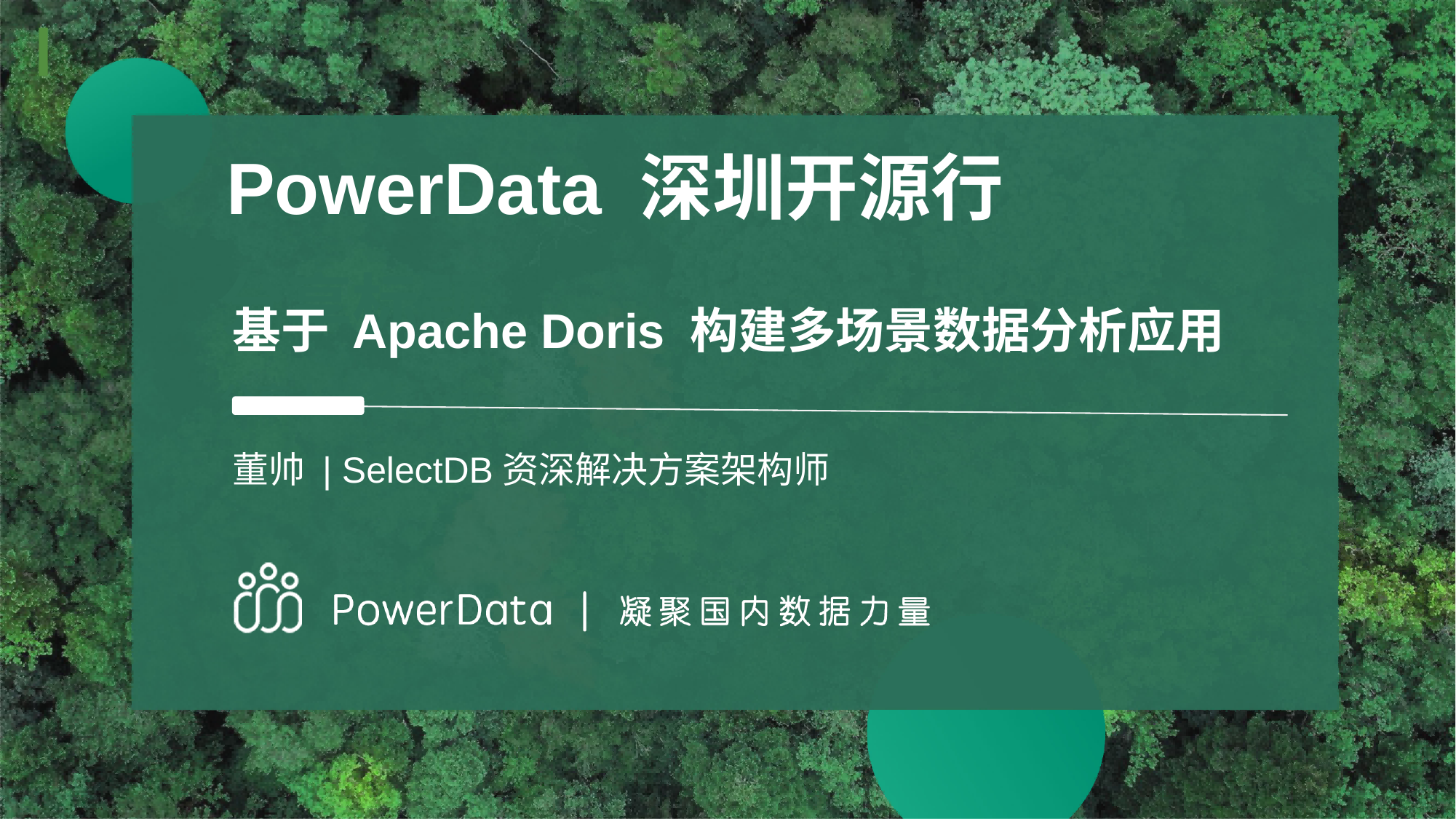

PowerData 深圳开源行
分享标题
基于 Apache Doris 构建多场景数据分析应用
分享人姓名+title

董帅 | SelectDB资深解决方案架构师